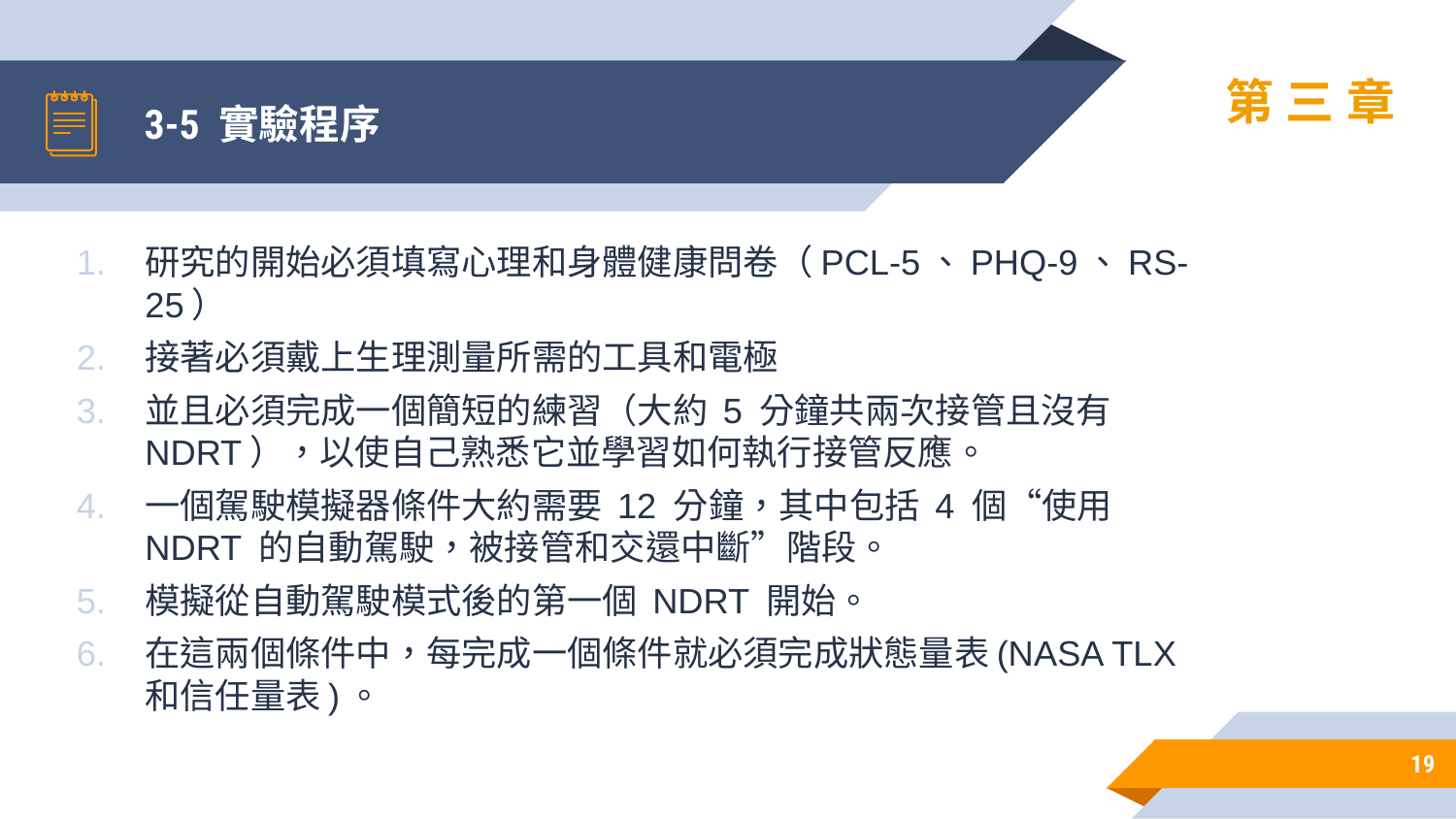

# 3-5 實驗程序
第三章

研究的開始必須填寫心理和身體健康問卷（PCL-5、PHQ-9、RS-25）
接著必須戴上生理測量所需的工具和電極
並且必須完成一個簡短的練習（大約 5 分鐘共兩次接管且沒有 NDRT），以使自己熟悉它並學習如何執行接管反應。
一個駕駛模擬器條件大約需要 12 分鐘，其中包括 4 個“使用 NDRT 的自動駕駛，被接管和交還中斷”階段。
模擬從自動駕駛模式後的第一個 NDRT 開始。
在這兩個條件中，每完成一個條件就必須完成狀態量表(NASA TLX 和信任量表)。
19